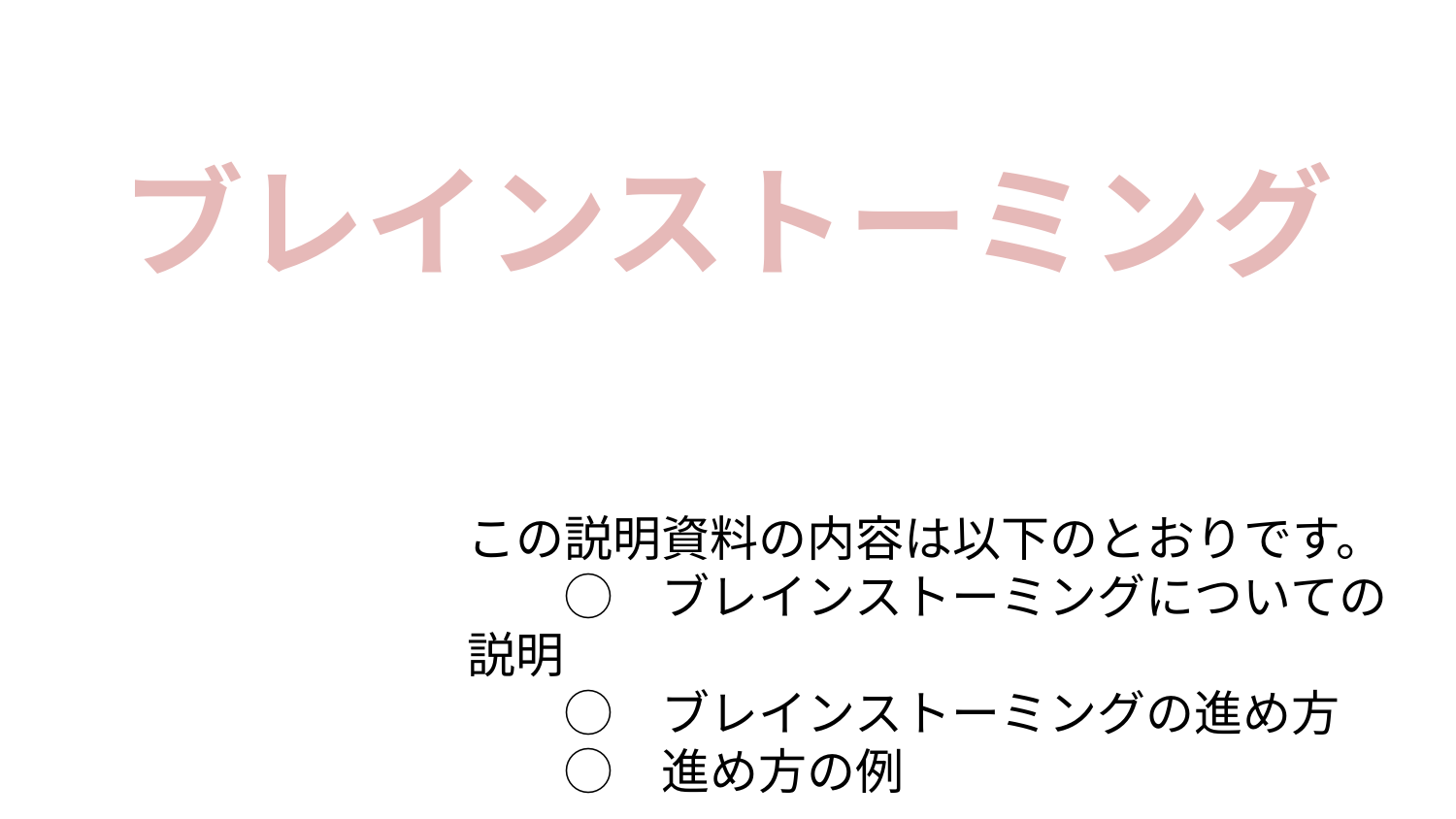

# ブレインストーミング
この説明資料の内容は以下のとおりです。
　　◯　ブレインストーミングについての説明
　　◯　ブレインストーミングの進め方
　　◯　進め方の例